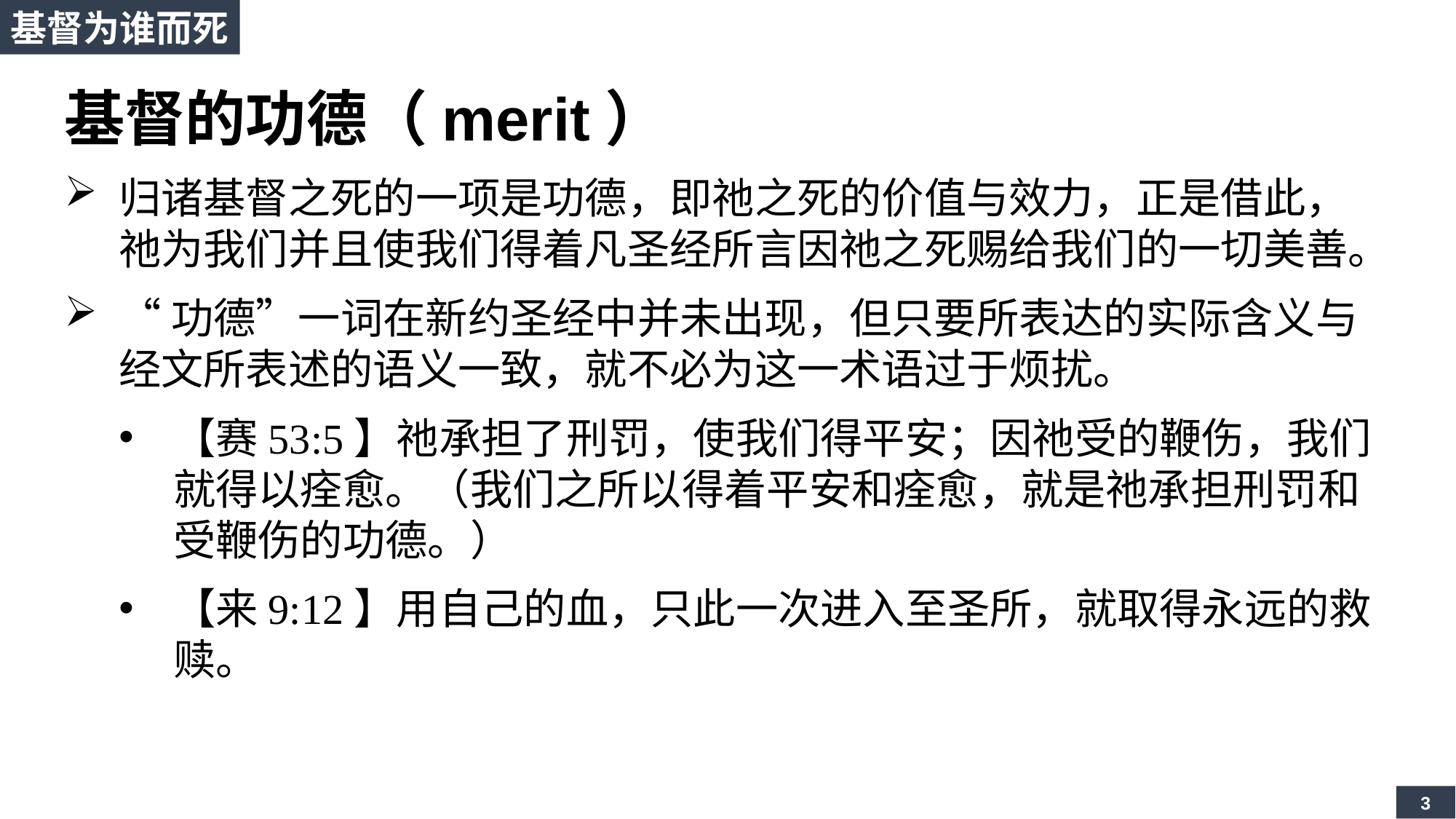

基督为谁而死
基督的功德（merit）
归诸基督之死的一项是功德，即祂之死的价值与效力，正是借此，祂为我们并且使我们得着凡圣经所言因祂之死赐给我们的一切美善。
“功德”一词在新约圣经中并未出现，但只要所表达的实际含义与经文所表述的语义一致，就不必为这一术语过于烦扰。
【赛53:5】祂承担了刑罚，使我们得平安；因祂受的鞭伤，我们就得以痊愈。（我们之所以得着平安和痊愈，就是祂承担刑罚和受鞭伤的功德。）
【来9:12】用自己的血，只此一次进入至圣所，就取得永远的救赎。
3